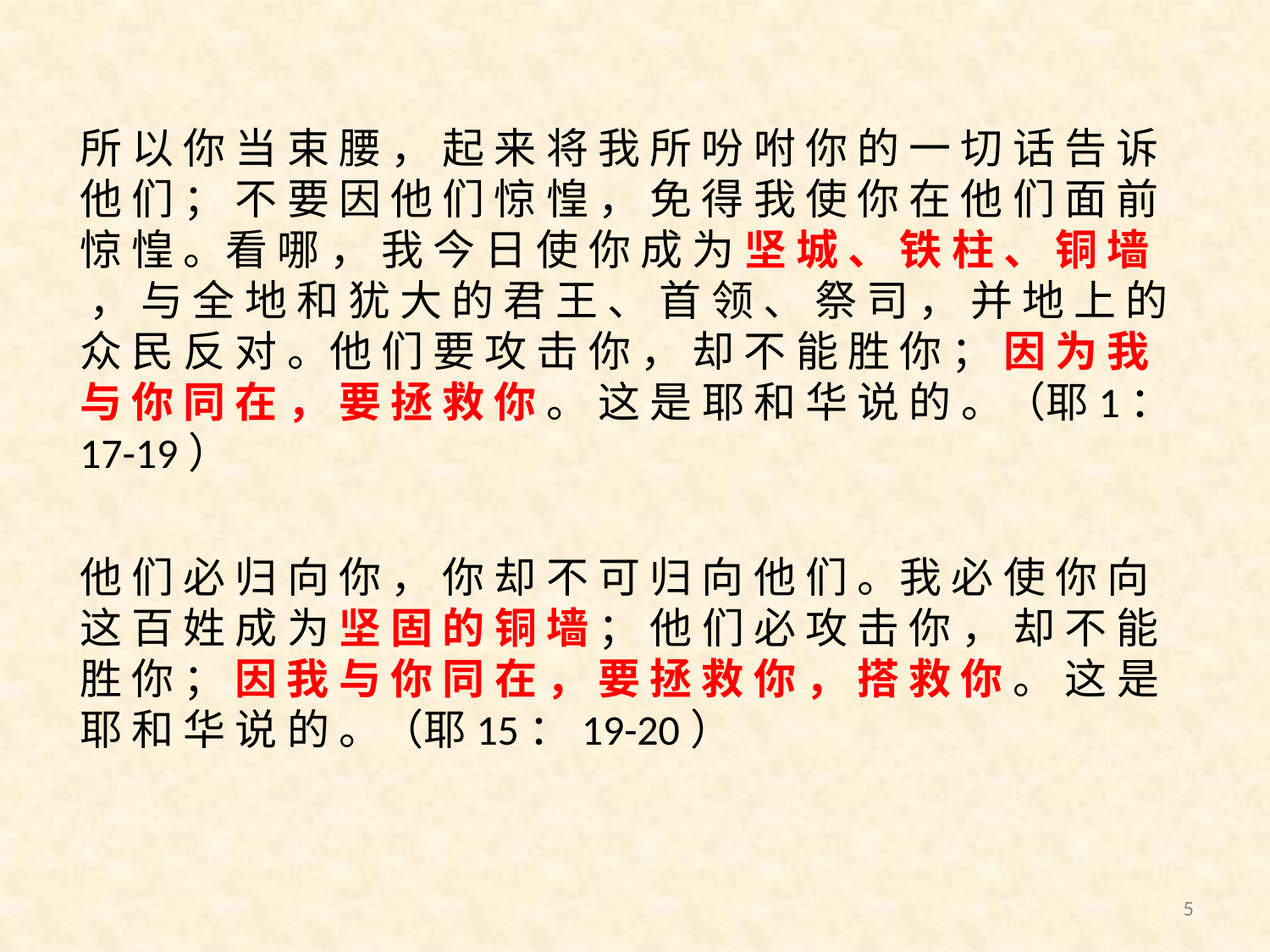

所 以 你 当 束 腰 ， 起 来 将 我 所 吩 咐 你 的 一 切 话 告 诉 他 们 ； 不 要 因 他 们 惊 惶 ， 免 得 我 使 你 在 他 们 面 前 惊 惶 。看 哪 ， 我 今 日 使 你 成 为 坚 城 、 铁 柱 、 铜 墙 ， 与 全 地 和 犹 大 的 君 王 、 首 领 、 祭 司 ， 并 地 上 的 众 民 反 对 。他 们 要 攻 击 你 ， 却 不 能 胜 你 ； 因 为 我 与 你 同 在 ， 要 拯 救 你 。 这 是 耶 和 华 说 的 。（耶1：17-19）

他 们 必 归 向 你 ， 你 却 不 可 归 向 他 们 。我 必 使 你 向 这 百 姓 成 为 坚 固 的 铜 墙 ； 他 们 必 攻 击 你 ， 却 不 能 胜 你 ； 因 我 与 你 同 在 ， 要 拯 救 你 ， 搭 救 你 。 这 是 耶 和 华 说 的 。（耶15：19-20）

5